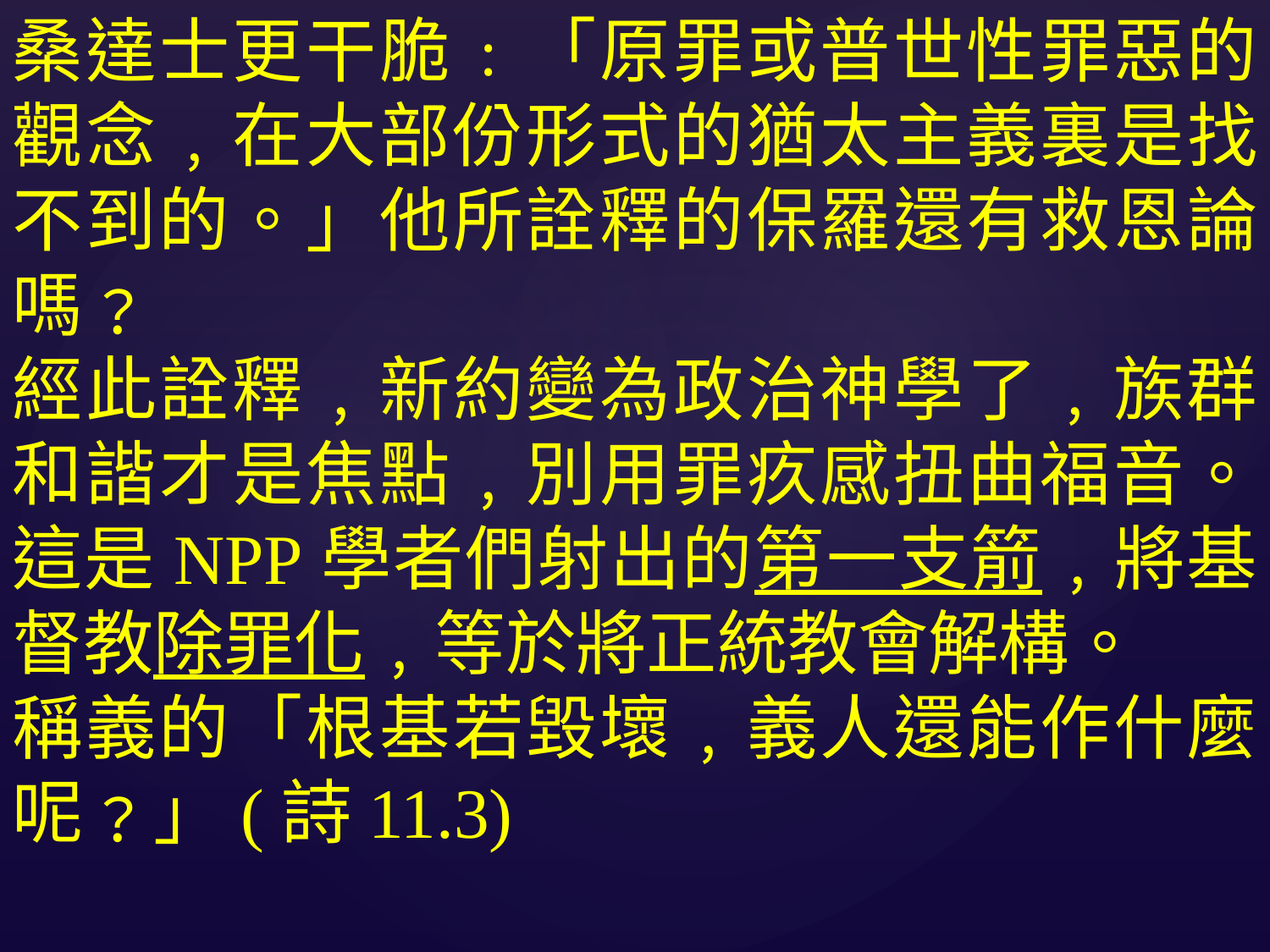

桑達士更干脆﹕「原罪或普世性罪惡的觀念﹐在大部份形式的猶太主義裏是找不到的。」他所詮釋的保羅還有救恩論嗎﹖
經此詮釋﹐新約變為政治神學了﹐族群和諧才是焦點﹐別用罪疚感扭曲福音。這是NPP學者們射出的第一支箭﹐將基督教除罪化﹐等於將正統教會解構。
稱義的「根基若毀壞﹐義人還能作什麼呢﹖」(詩11.3)